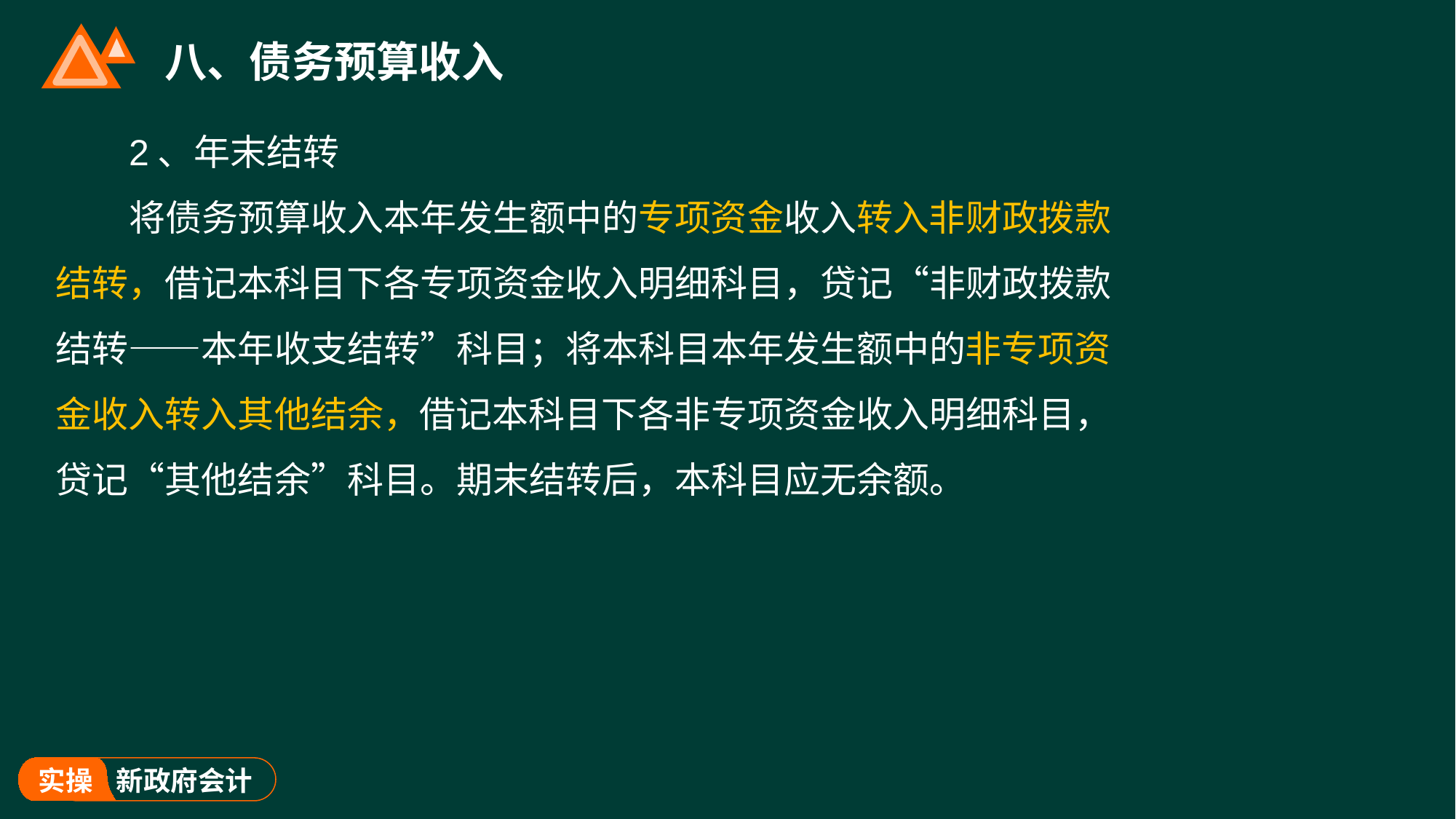

# 八、债务预算收入
2、年末结转
将债务预算收入本年发生额中的专项资金收入转入非财政拨款结转，借记本科目下各专项资金收入明细科目，贷记“非财政拨款结转——本年收支结转”科目；将本科目本年发生额中的非专项资金收入转入其他结余，借记本科目下各非专项资金收入明细科目，贷记“其他结余”科目。期末结转后，本科目应无余额。